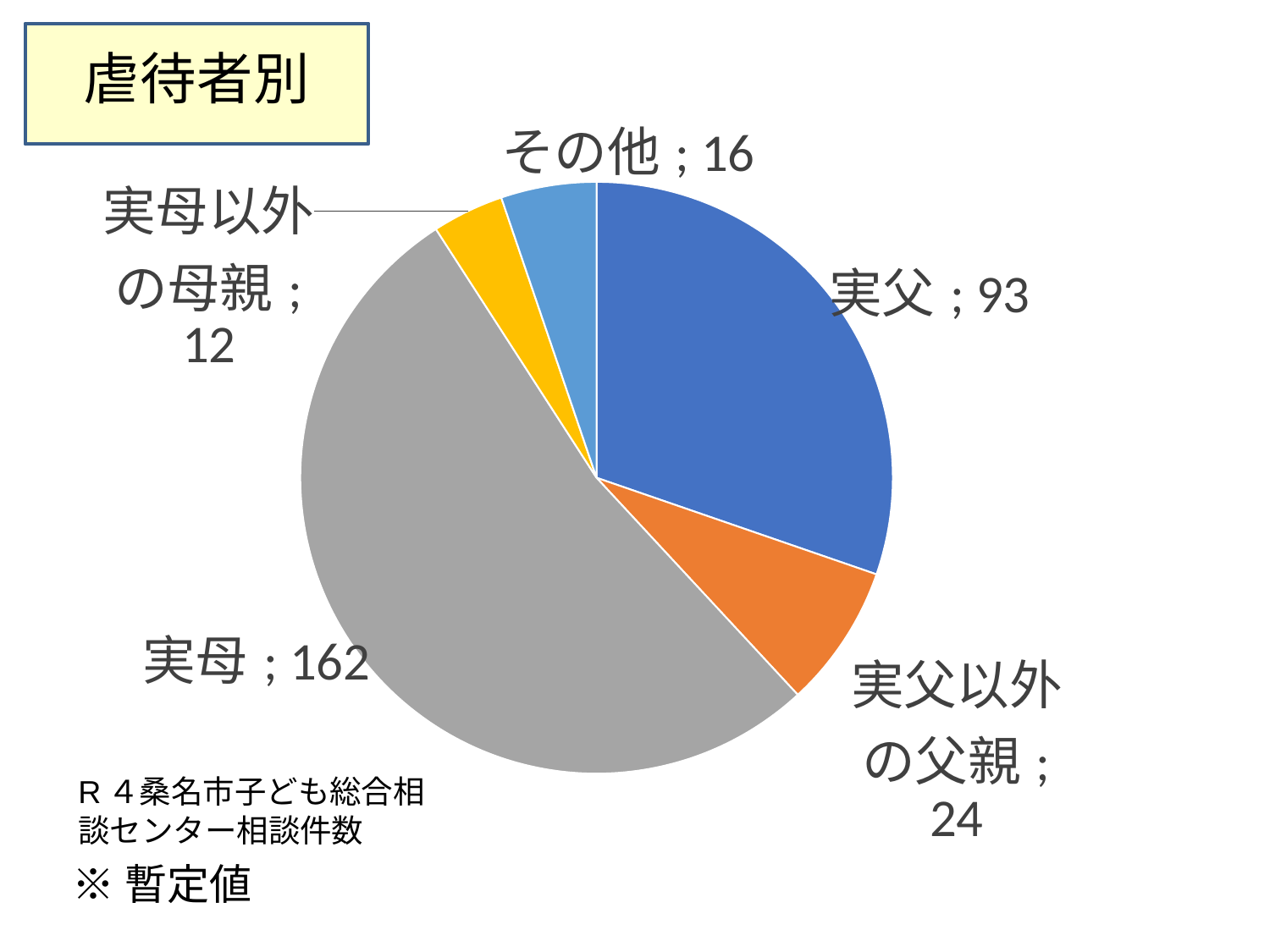

### Chart

| Category | 虐待者別 |
|---|---|
| 実父 | 93.0 |
| 実父以外の父親 | 24.0 |
| 実母 | 162.0 |
| 実母以外の母親 | 12.0 |
| その他 | 16.0 |
※暫定値